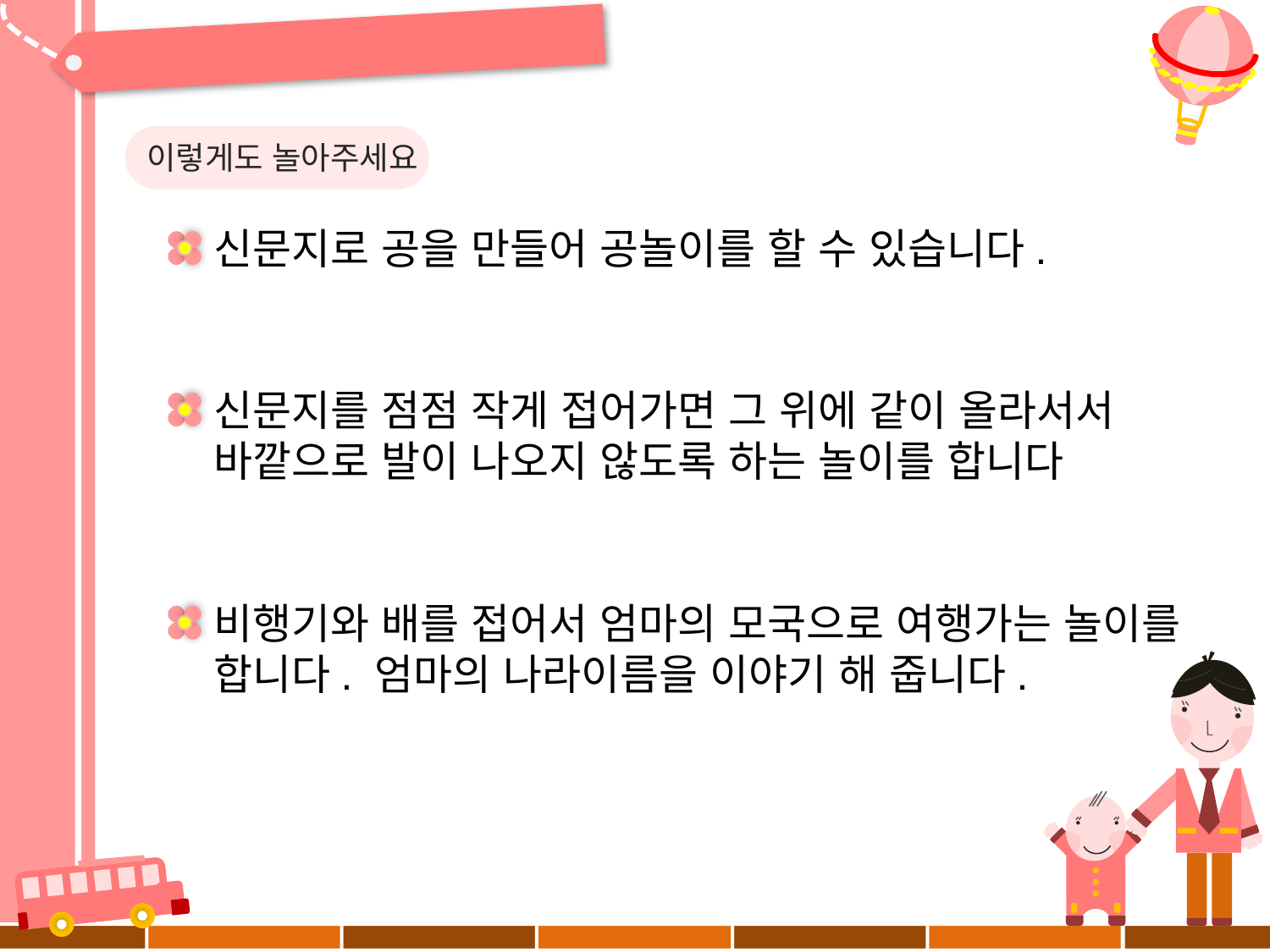

이렇게도 놀아주세요
신문지로 공을 만들어 공놀이를 할 수 있습니다.

신문지를 점점 작게 접어가면 그 위에 같이 올라서서
바깥으로 발이 나오지 않도록 하는 놀이를 합니다

비행기와 배를 접어서 엄마의 모국으로 여행가는 놀이를
합니다. 엄마의 나라이름을 이야기 해 줍니다.